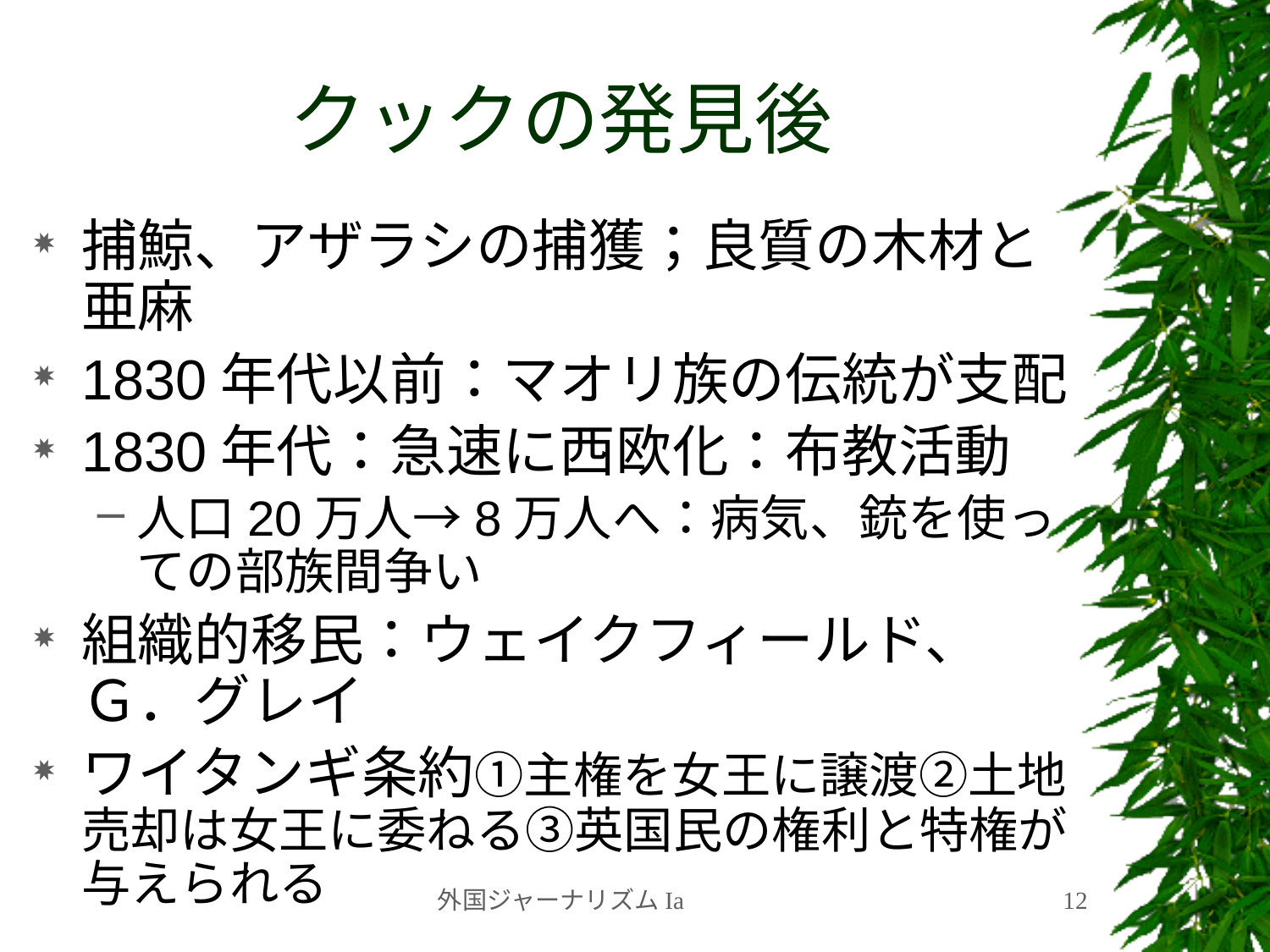

# クックの発見後
捕鯨、アザラシの捕獲；良質の木材と亜麻
1830年代以前：マオリ族の伝統が支配
1830年代：急速に西欧化：布教活動
人口20万人→8万人へ：病気、銃を使っての部族間争い
組織的移民：ウェイクフィールド、Ｇ．グレイ
ワイタンギ条約①主権を女王に譲渡②土地売却は女王に委ねる③英国民の権利と特権が与えられる
外国ジャーナリズムIa
12